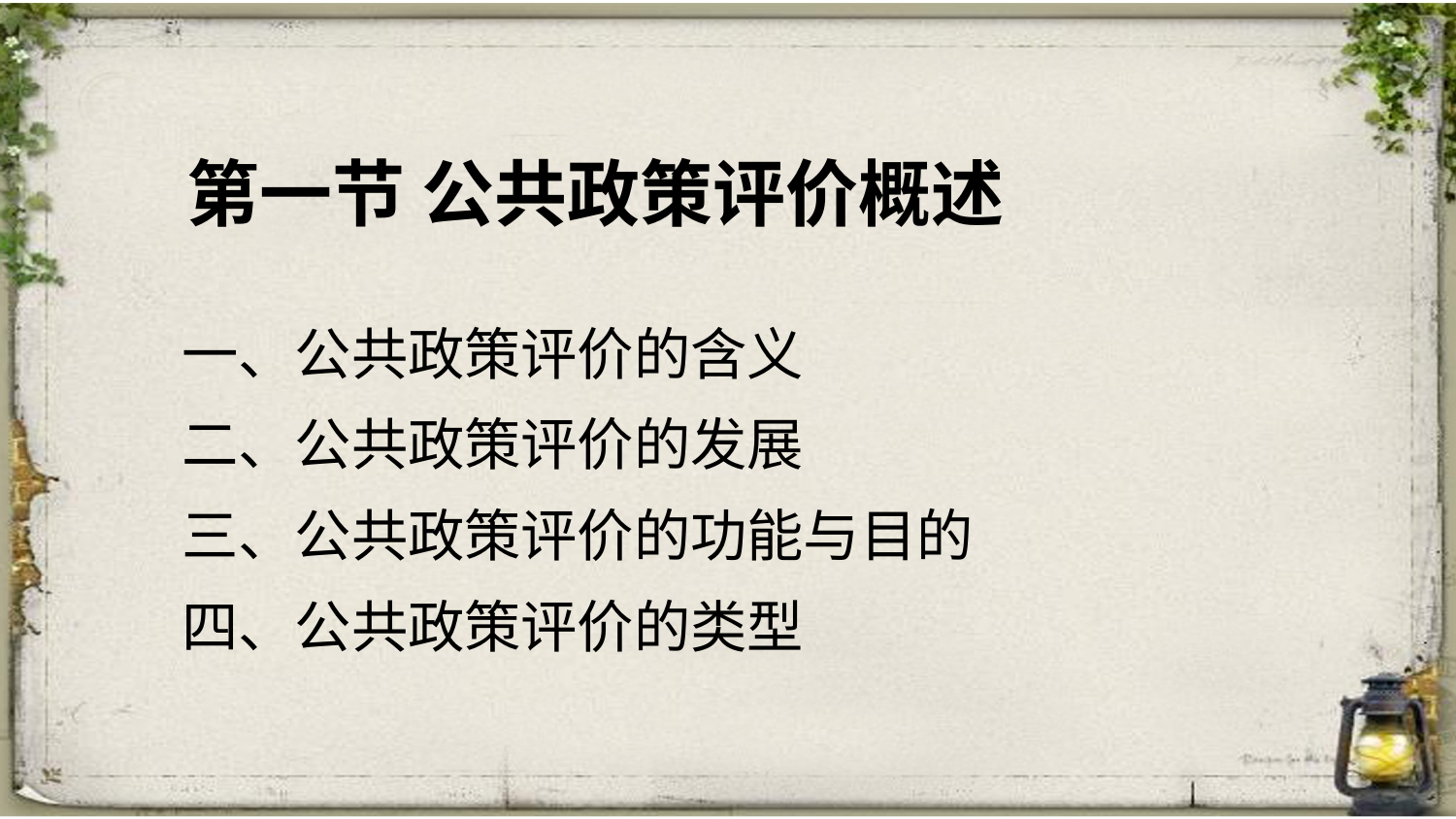

第一节 公共政策评价概述
一、公共政策评价的含义
二、公共政策评价的发展
三、公共政策评价的功能与目的
四、公共政策评价的类型